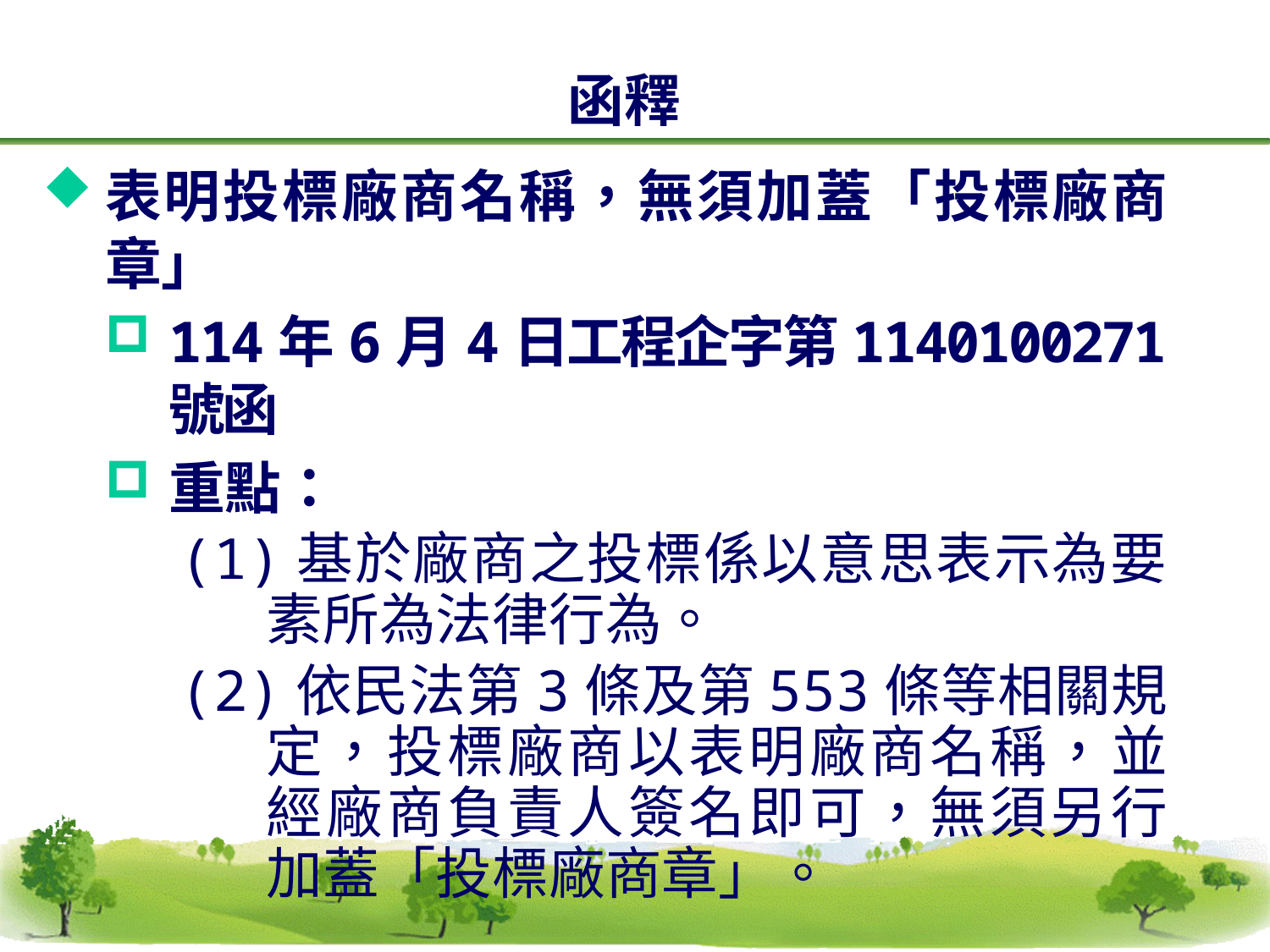

函釋
表明投標廠商名稱，無須加蓋「投標廠商章」
114年6月4日工程企字第1140100271號函
重點：
(1)基於廠商之投標係以意思表示為要素所為法律行為。
(2)依民法第3條及第553條等相關規定，投標廠商以表明廠商名稱，並經廠商負責人簽名即可，無須另行加蓋「投標廠商章」。